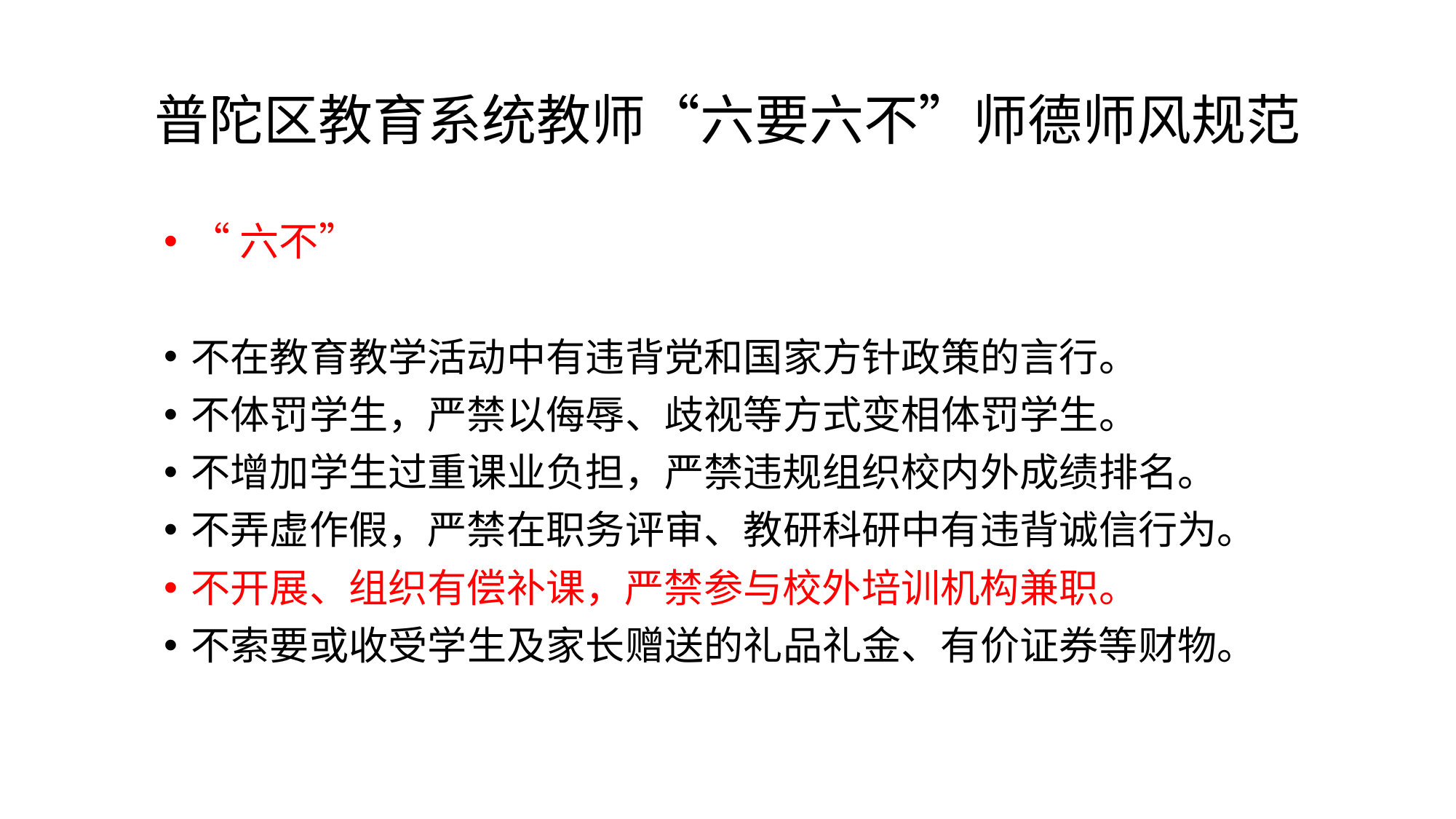

# 普陀区教育系统教师“六要六不”师德师风规范
“六不”

不在教育教学活动中有违背党和国家方针政策的言行。
不体罚学生，严禁以侮辱、歧视等方式变相体罚学生。
不增加学生过重课业负担，严禁违规组织校内外成绩排名。
不弄虚作假，严禁在职务评审、教研科研中有违背诚信行为。
不开展、组织有偿补课，严禁参与校外培训机构兼职。
不索要或收受学生及家长赠送的礼品礼金、有价证券等财物。